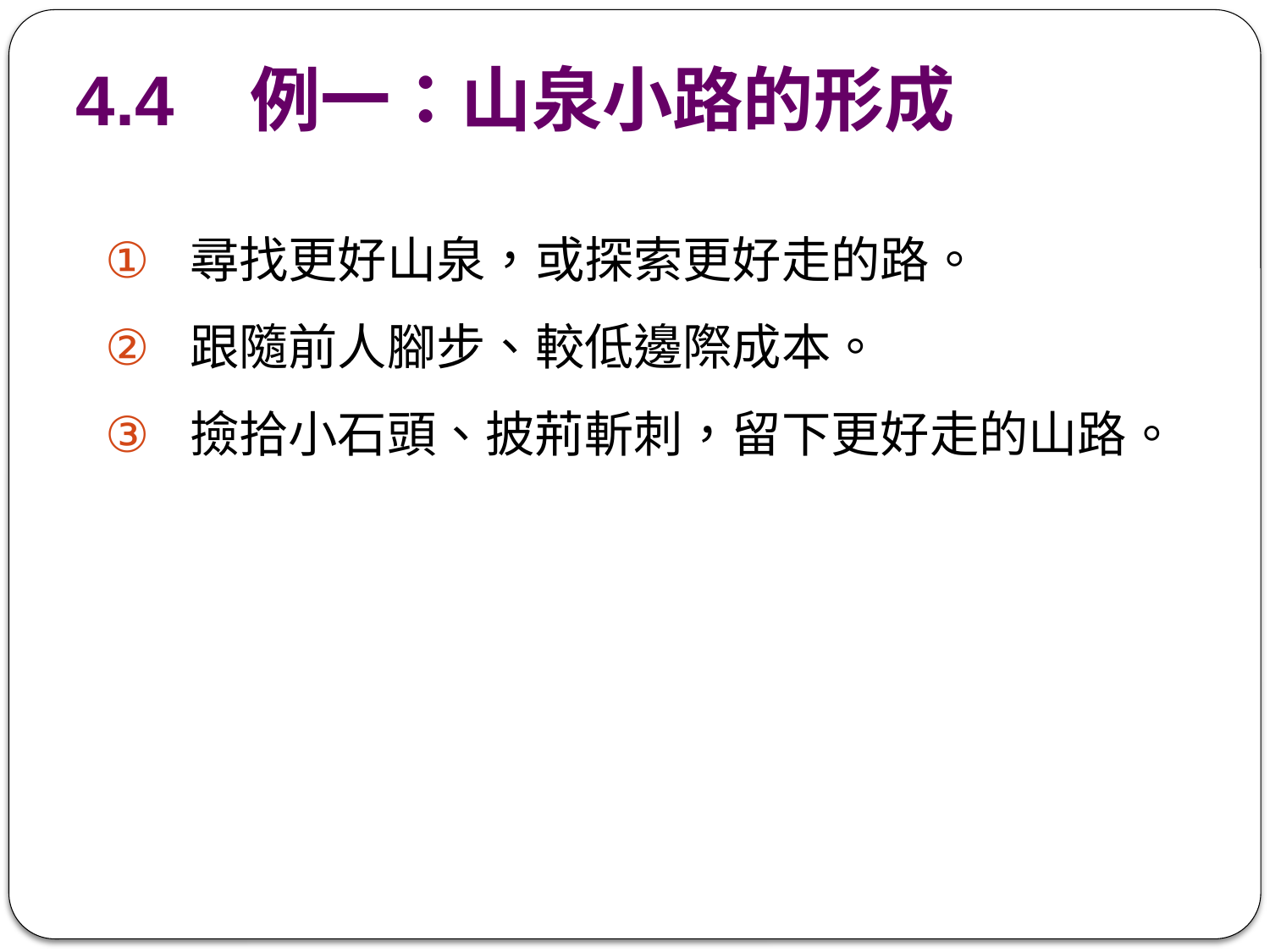

# 4.4   例一：山泉小路的形成
尋找更好山泉，或探索更好走的路。
跟隨前人腳步、較低邊際成本。
撿拾小石頭、披荊斬刺，留下更好走的山路。
37